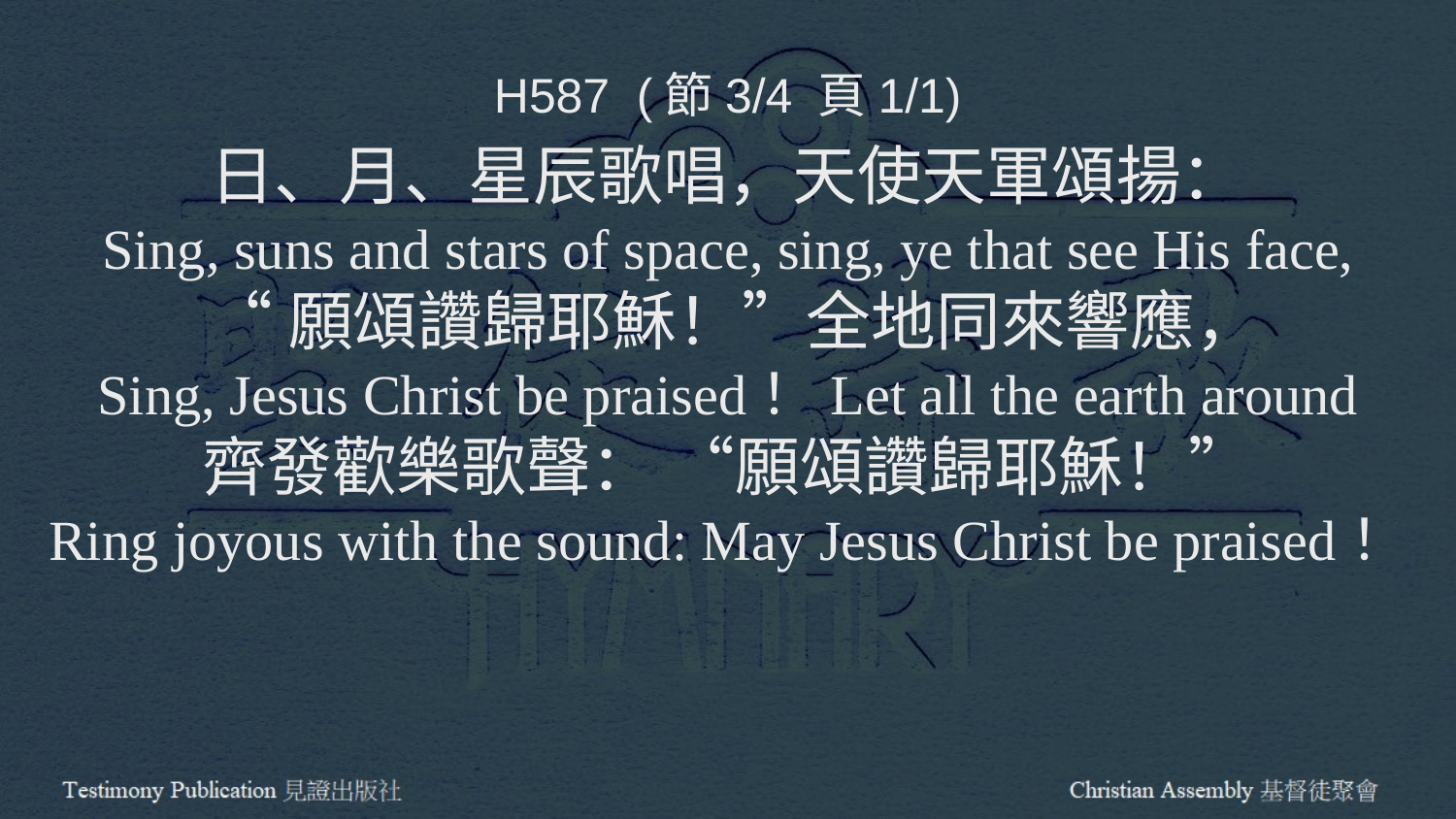

H587  (節3/4 頁1/1)
日、月、星辰歌唱，天使天軍頌揚：
Sing, suns and stars of space, sing, ye that see His face,
 “願頌讚歸耶穌！”全地同來響應，
Sing, Jesus Christ be praised！Let all the earth around
齊發歡樂歌聲： “願頌讚歸耶穌！”
Ring joyous with the sound: May Jesus Christ be praised！